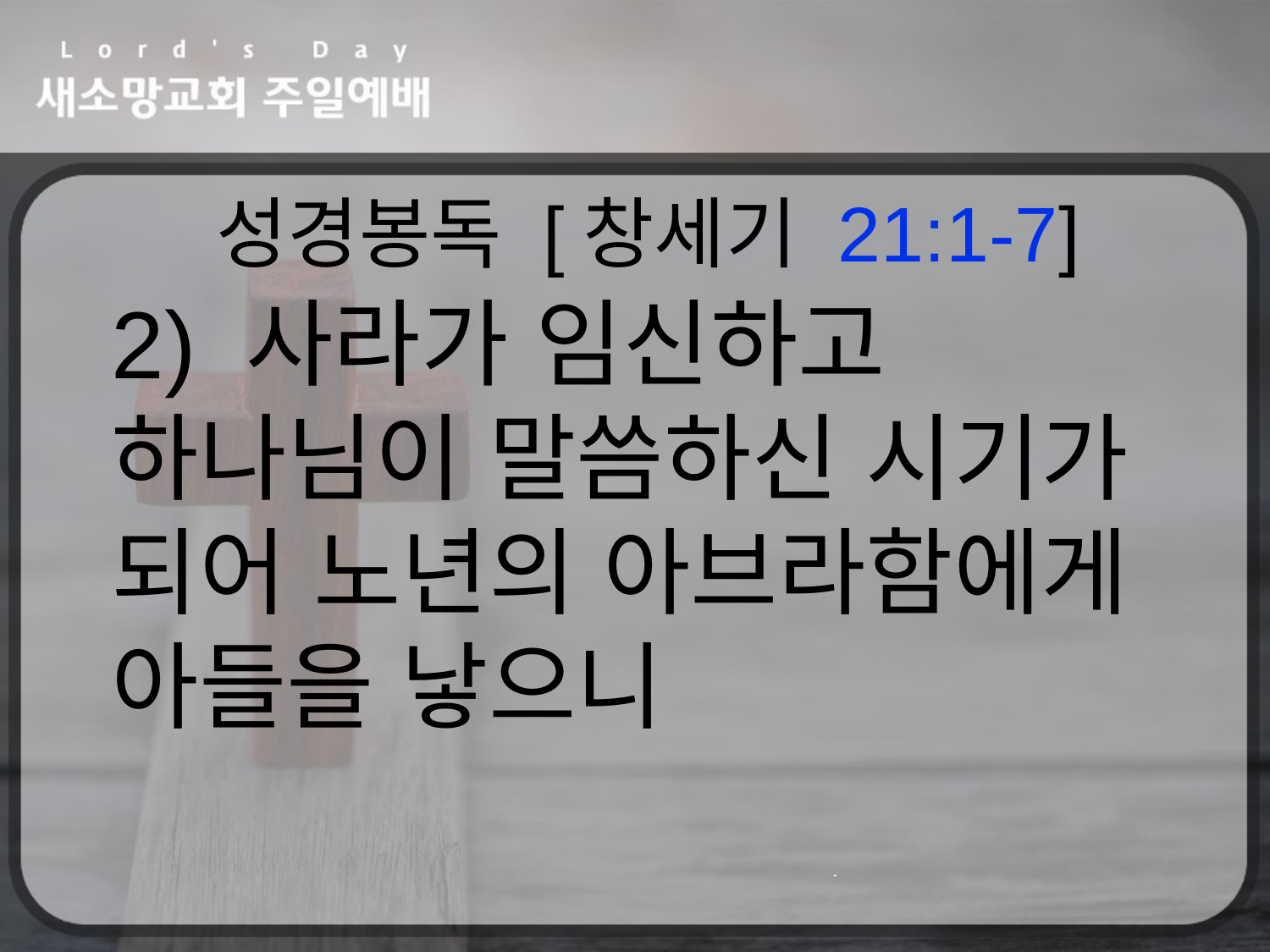

성경봉독 [창세기 21:1-7]
2) 사라가 임신하고 하나님이 말씀하신 시기가 되어 노년의 아브라함에게 아들을 낳으니